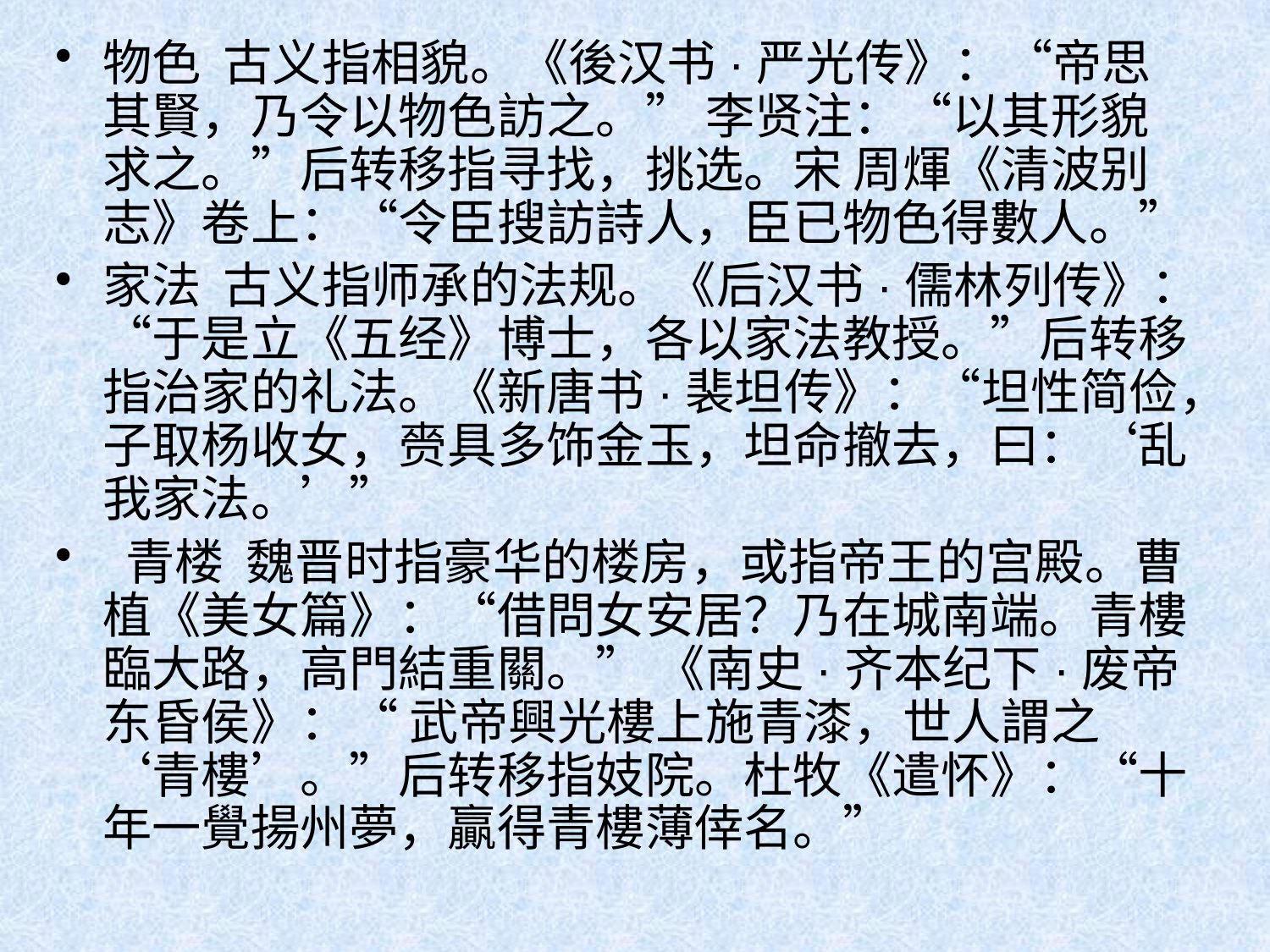

物色  古义指相貌。《後汉书·严光传》：“帝思其賢，乃令以物色訪之。” 李贤注：“以其形貌求之。”后转移指寻找，挑选。宋 周煇《清波别志》卷上：“令臣搜訪詩人，臣已物色得數人。”
家法  古义指师承的法规。《后汉书·儒林列传》：“于是立《五经》博士，各以家法教授。”后转移指治家的礼法。《新唐书·裴坦传》：“坦性简俭，子取杨收女，赍具多饰金玉，坦命撤去，曰：‘乱我家法。’”
 青楼  魏晋时指豪华的楼房，或指帝王的宫殿。曹植《美女篇》：“借問女安居？乃在城南端。青樓臨大路，高門結重關。” 《南史·齐本纪下·废帝东昏侯》：“ 武帝興光樓上施青漆，世人謂之‘青樓’。”后转移指妓院。杜牧《遣怀》：“十年一覺揚州夢，贏得青樓薄倖名。”